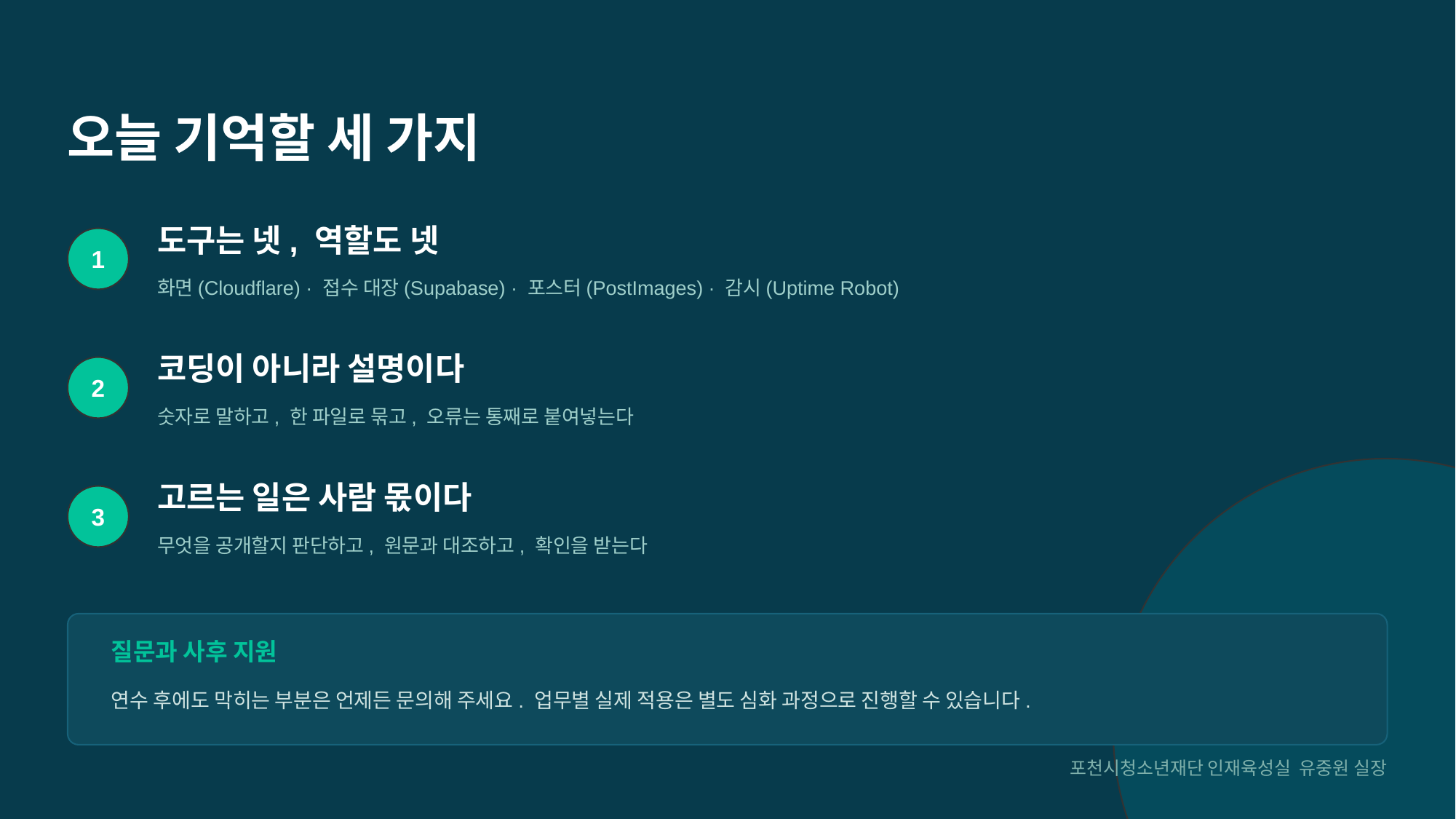

오늘 기억할 세 가지
도구는 넷, 역할도 넷

1
화면(Cloudflare) · 접수 대장(Supabase) · 포스터(PostImages) · 감시(Uptime Robot)
코딩이 아니라 설명이다

2
숫자로 말하고, 한 파일로 묶고, 오류는 통째로 붙여넣는다

고르는 일은 사람 몫이다

3
무엇을 공개할지 판단하고, 원문과 대조하고, 확인을 받는다

질문과 사후 지원
연수 후에도 막히는 부분은 언제든 문의해 주세요. 업무별 실제 적용은 별도 심화 과정으로 진행할 수 있습니다.
포천시청소년재단 인재육성실  유중원 실장